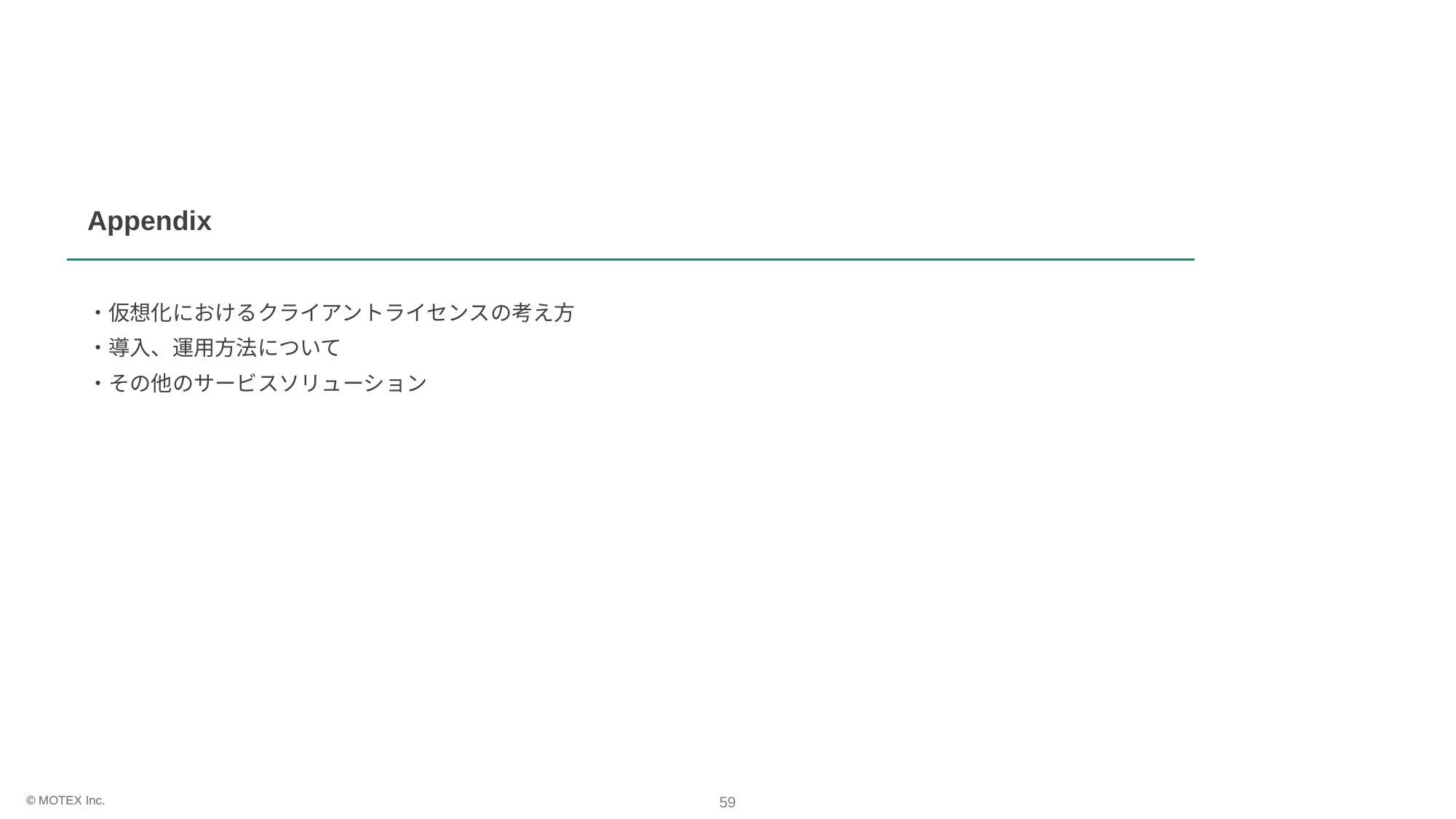

Appendix
・仮想化におけるクライアントライセンスの考え方
・導入、運用方法について
・その他のサービスソリューション